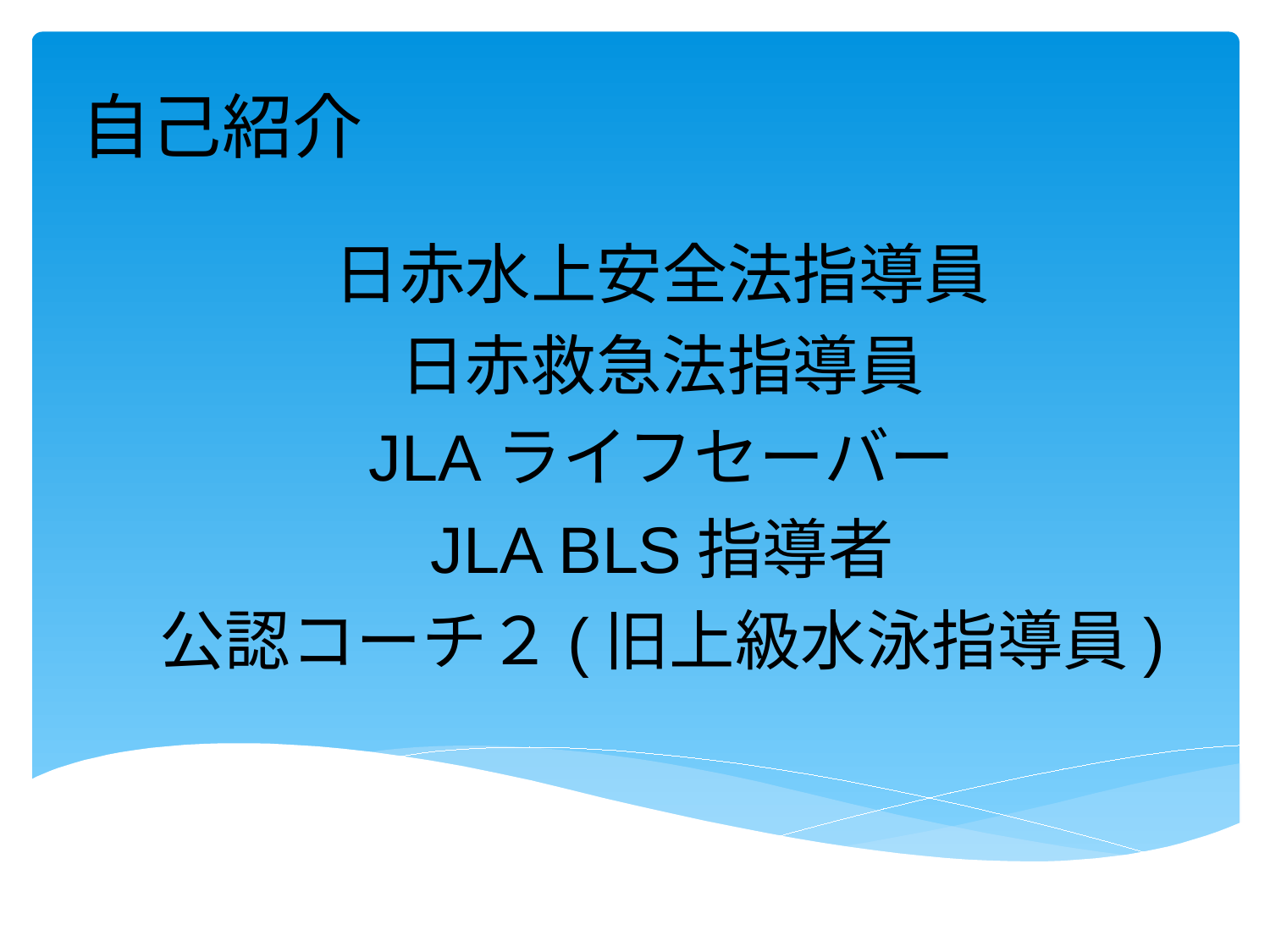

自己紹介
日赤水上安全法指導員
日赤救急法指導員
JLAライフセーバー
JLA BLS指導者
公認コーチ２(旧上級水泳指導員)